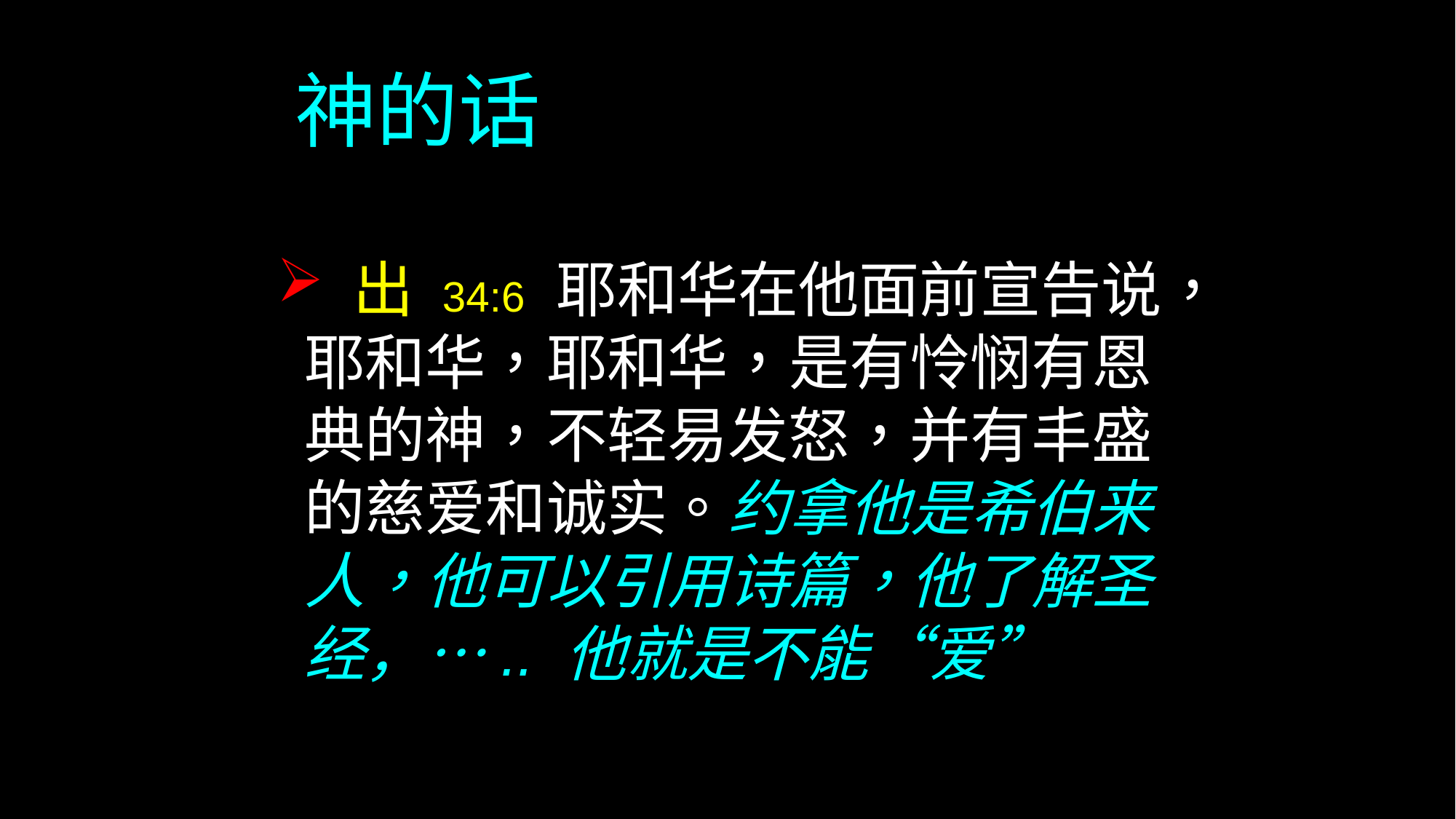

# 神的话

 出 34:6 耶和华在他面前宣告说，耶和华，耶和华，是有怜悯有恩典的神，不轻易发怒，并有丰盛的慈爱和诚实。约拿他是希伯来人，他可以引用诗篇，他了解圣经，….. 他就是不能“爱”